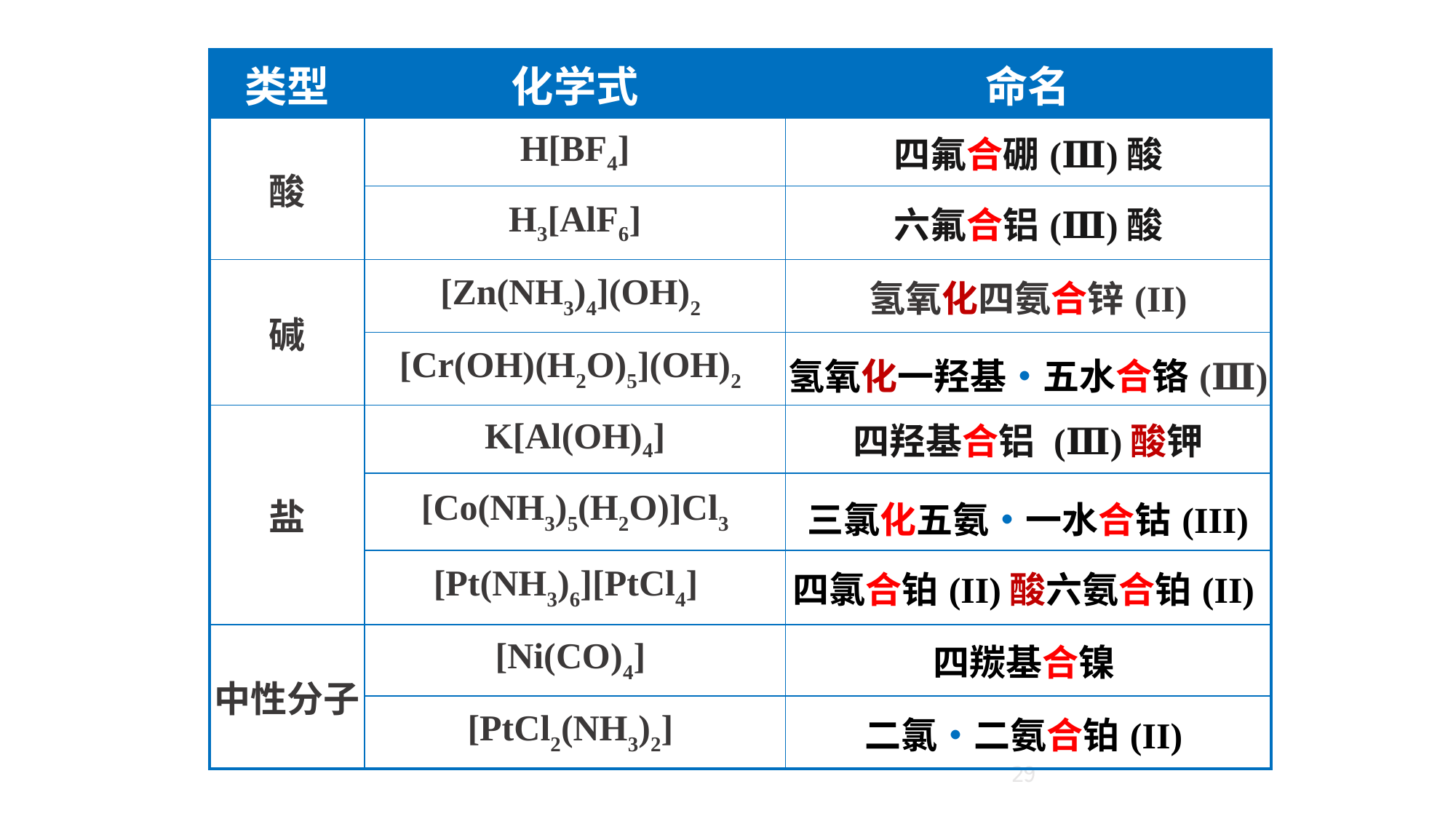

| 类型 | 化学式 | 命名 |
| --- | --- | --- |
| 酸 | H[BF4] | 四氟合硼(Ⅲ)酸 |
|  | H3[AlF6] | 六氟合铝(Ⅲ)酸 |
| 碱 | [Zn(NH3)4](OH)2 | 氢氧化四氨合锌(II) |
|  | [Cr(OH)(H2O)5](OH)2 | 氢氧化一羟基•五水合铬(Ⅲ) |
| 盐 | K[Al(OH)4] | 四羟基合铝 (Ⅲ)酸钾 |
|  | [Co(NH3)5(H2O)]Cl3 | 三氯化五氨•一水合钴(III) |
|  | [Pt(NH3)6][PtCl4] | 四氯合铂(II)酸六氨合铂(II) |
| 中性分子 | [Ni(CO)4] | 四羰基合镍 |
|  | [PtCl2(NH3)2] | 二氯•二氨合铂(II) |

29